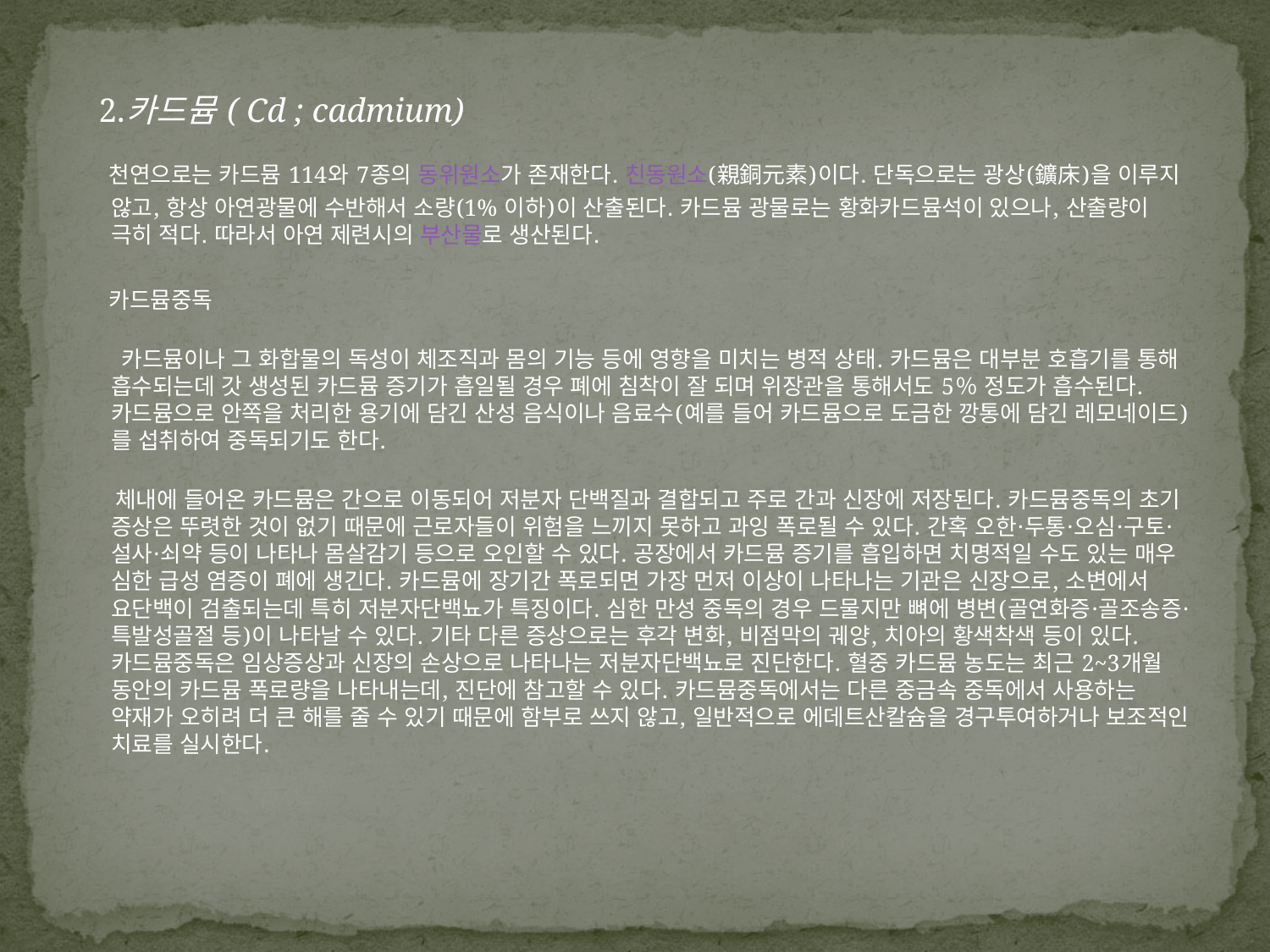

2.카드뮴 ( Cd ; cadmium)

     천연으로는 카드뮴 114와 7종의 동위원소가 존재한다. 친동원소(親銅元素)이다. 단독으로는 광상(鑛床)을 이루지 않고, 항상 아연광물에 수반해서 소량(1% 이하)이 산출된다. 카드뮴 광물로는 황화카드뮴석이 있으나, 산출량이 극히 적다. 따라서 아연 제련시의 부산물로 생산된다.

     카드뮴중독

       카드뮴이나 그 화합물의 독성이 체조직과 몸의 기능 등에 영향을 미치는 병적 상태. 카드뮴은 대부분 호흡기를 통해 흡수되는데 갓 생성된 카드뮴 증기가 흡일될 경우 폐에 침착이 잘 되며 위장관을 통해서도 5％ 정도가 흡수된다. 카드뮴으로 안쪽을 처리한 용기에 담긴 산성 음식이나 음료수(예를 들어 카드뮴으로 도금한 깡통에 담긴 레모네이드)를 섭취하여 중독되기도 한다.

      체내에 들어온 카드뮴은 간으로 이동되어 저분자 단백질과 결합되고 주로 간과 신장에 저장된다. 카드뮴중독의 초기 증상은 뚜렷한 것이 없기 때문에 근로자들이 위험을 느끼지 못하고 과잉 폭로될 수 있다. 간혹 오한·두통·오심·구토·설사·쇠약 등이 나타나 몸살감기 등으로 오인할 수 있다. 공장에서 카드뮴 증기를 흡입하면 치명적일 수도 있는 매우 심한 급성 염증이 폐에 생긴다. 카드뮴에 장기간 폭로되면 가장 먼저 이상이 나타나는 기관은 신장으로, 소변에서 요단백이 검출되는데 특히 저분자단백뇨가 특징이다. 심한 만성 중독의 경우 드물지만 뼈에 병변(골연화증·골조송증·특발성골절 등)이 나타날 수 있다. 기타 다른 증상으로는 후각 변화, 비점막의 궤양, 치아의 황색착색 등이 있다. 카드뮴중독은 임상증상과 신장의 손상으로 나타나는 저분자단백뇨로 진단한다. 혈중 카드뮴 농도는 최근 2~3개월 동안의 카드뮴 폭로량을 나타내는데, 진단에 참고할 수 있다. 카드뮴중독에서는 다른 중금속 중독에서 사용하는 약재가 오히려 더 큰 해를 줄 수 있기 때문에 함부로 쓰지 않고, 일반적으로 에데트산칼슘을 경구투여하거나 보조적인 치료를 실시한다.